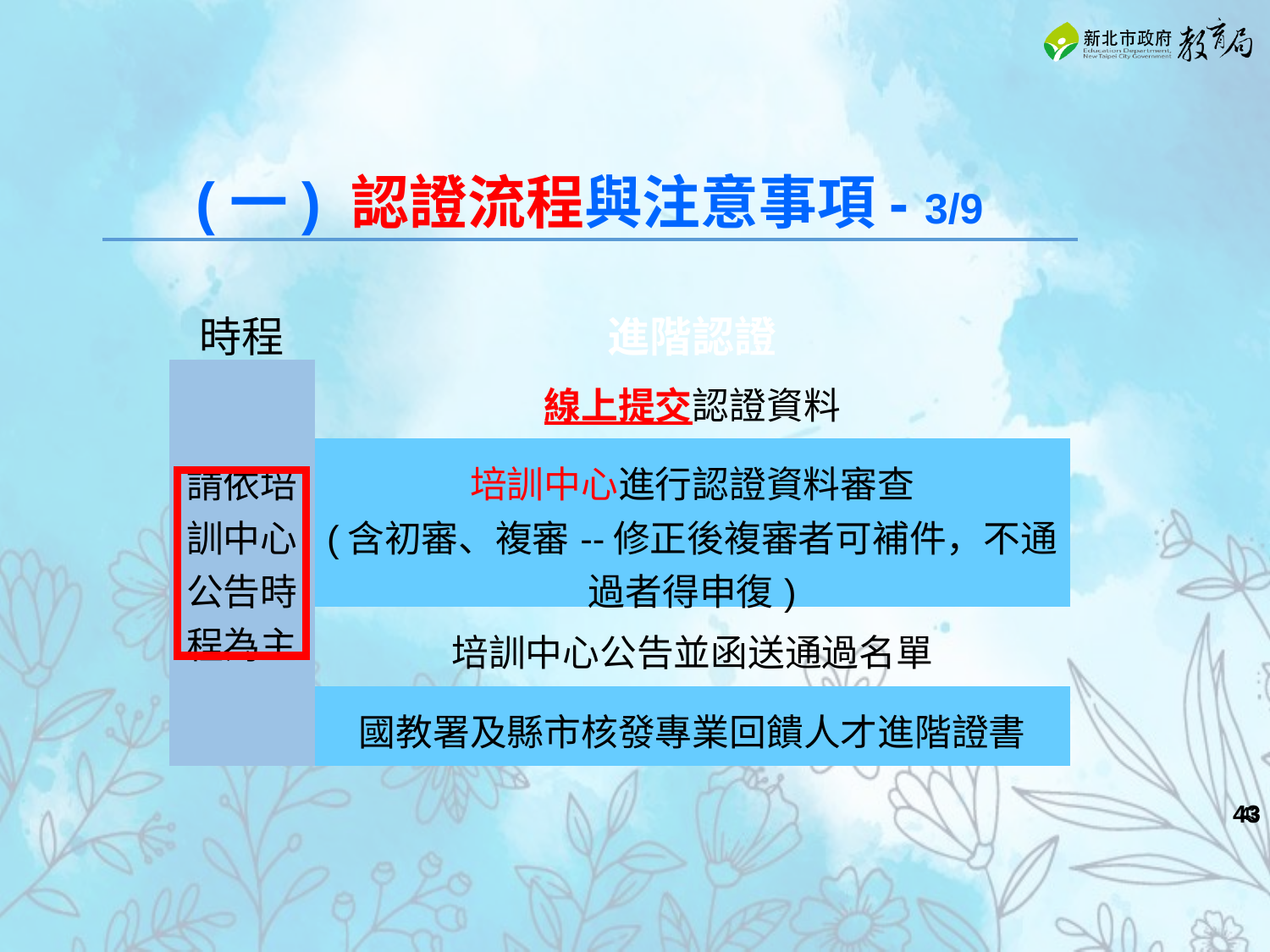

(一) 認證流程與注意事項- 3/9
| 時程 | 進階認證 |
| --- | --- |
| 請依培訓中心公告時程為主 | 線上提交認證資料 |
|  | 培訓中心進行認證資料審查 (含初審、複審--修正後複審者可補件，不通過者得申復) |
|  | 培訓中心公告並函送通過名單 |
|  | 國教署及縣市核發專業回饋人才進階證書 |

43
43